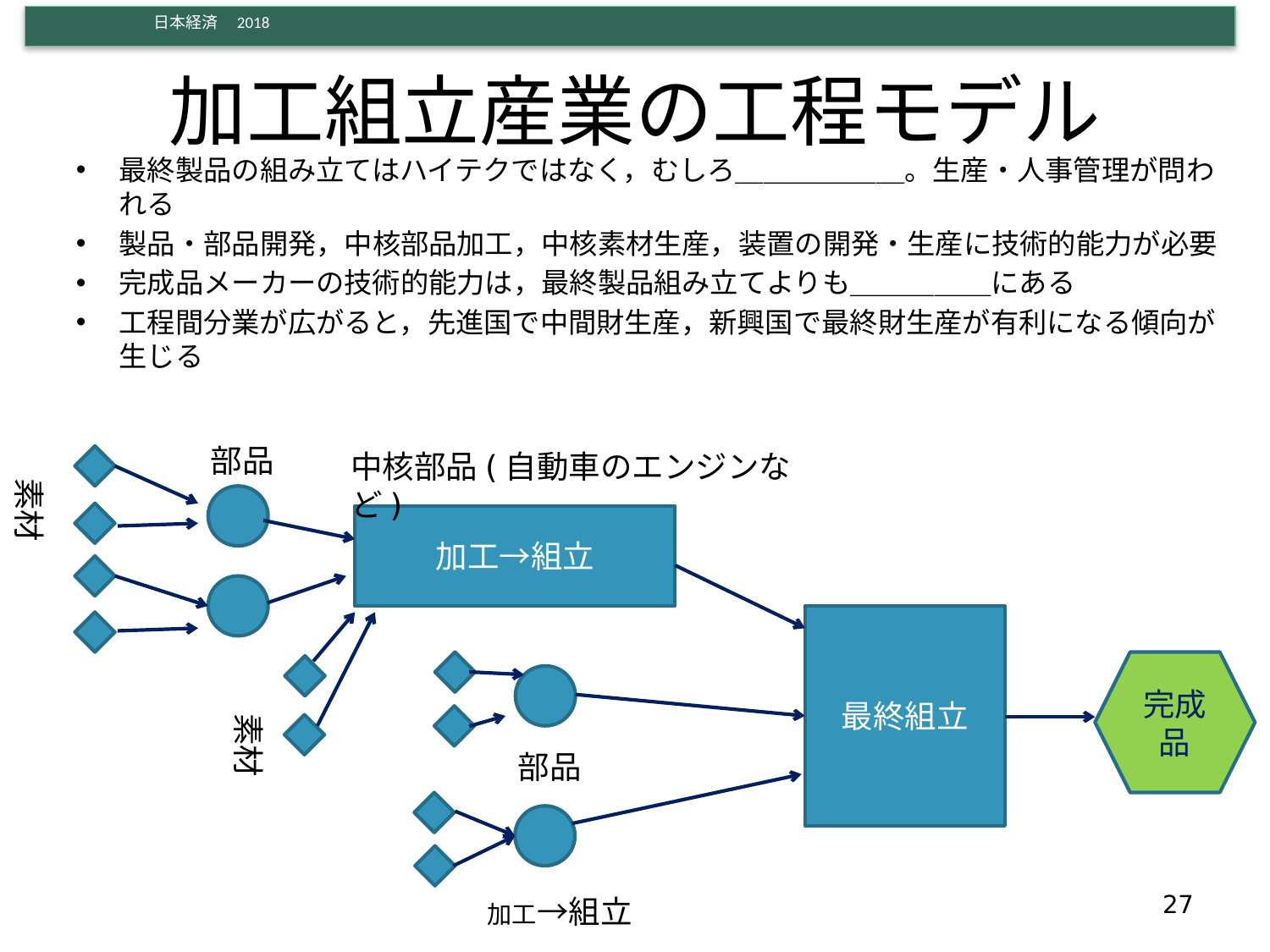

# 加工組立産業の工程モデル
最終製品の組み立てはハイテクではなく，むしろ＿＿＿＿＿＿。生産・人事管理が問われる
製品・部品開発，中核部品加工，中核素材生産，装置の開発・生産に技術的能力が必要
完成品メーカーの技術的能力は，最終製品組み立てよりも＿＿＿＿＿にある
工程間分業が広がると，先進国で中間財生産，新興国で最終財生産が有利になる傾向が生じる

部品
中核部品(自動車のエンジンなど)

素材

加工→組立

最終組立

完成品

素材

部品

27
加工→組立